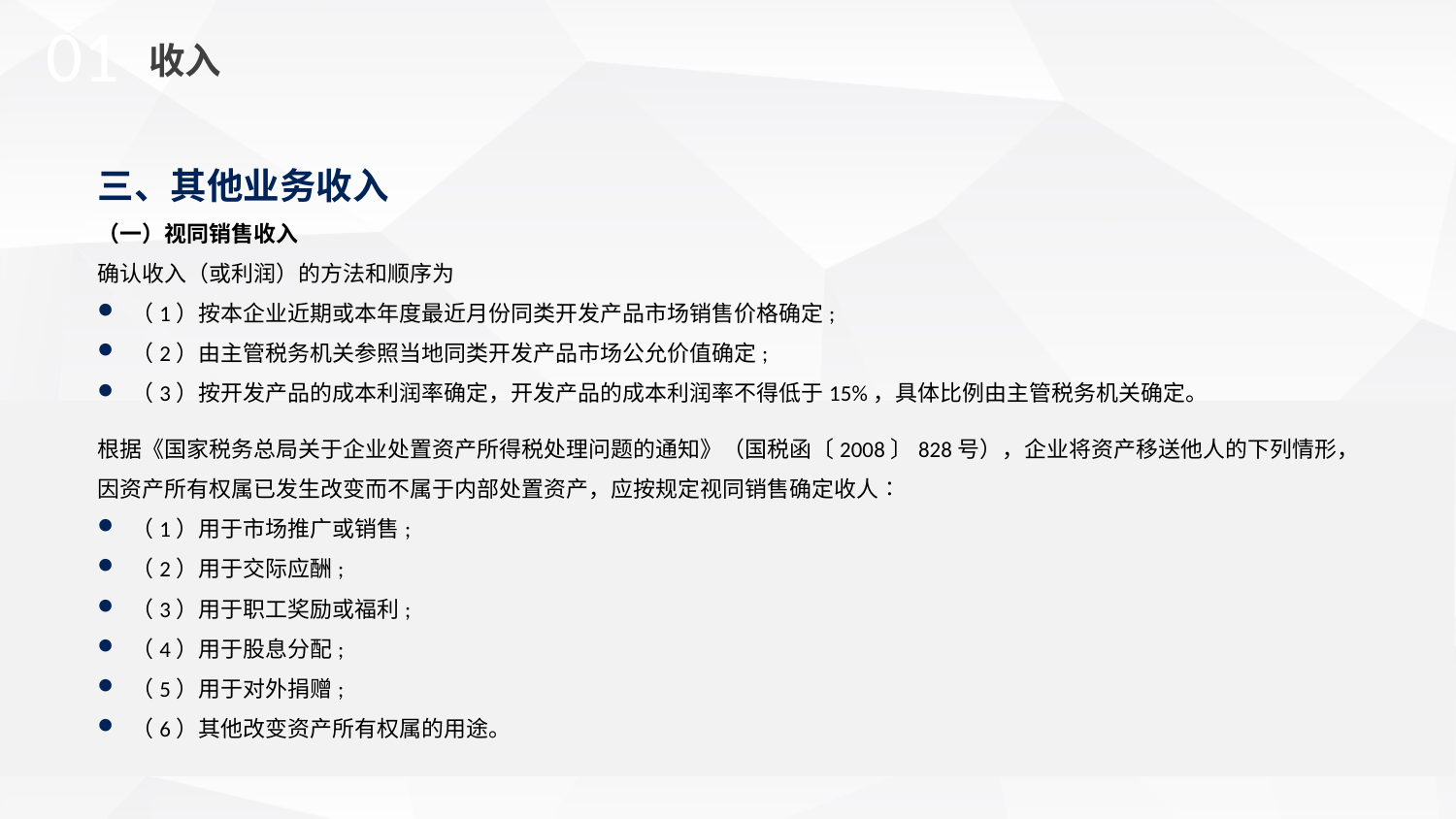

01
收入
三、其他业务收入
（一）视同销售收入
确认收入（或利润）的方法和顺序为
（1）按本企业近期或本年度最近月份同类开发产品市场销售价格确定;
（2）由主管税务机关参照当地同类开发产品市场公允价值确定;
（3）按开发产品的成本利润率确定，开发产品的成本利润率不得低于15%，具体比例由主管税务机关确定。

根据《国家税务总局关于企业处置资产所得税处理问题的通知》（国税函〔2008〕828号），企业将资产移送他人的下列情形，因资产所有权属已发生改变而不属于内部处置资产，应按规定视同销售确定收人∶
（1）用于市场推广或销售;
（2）用于交际应酬;
（3）用于职工奖励或福利;
（4）用于股息分配;
（5）用于对外捐赠;
（6）其他改变资产所有权属的用途。